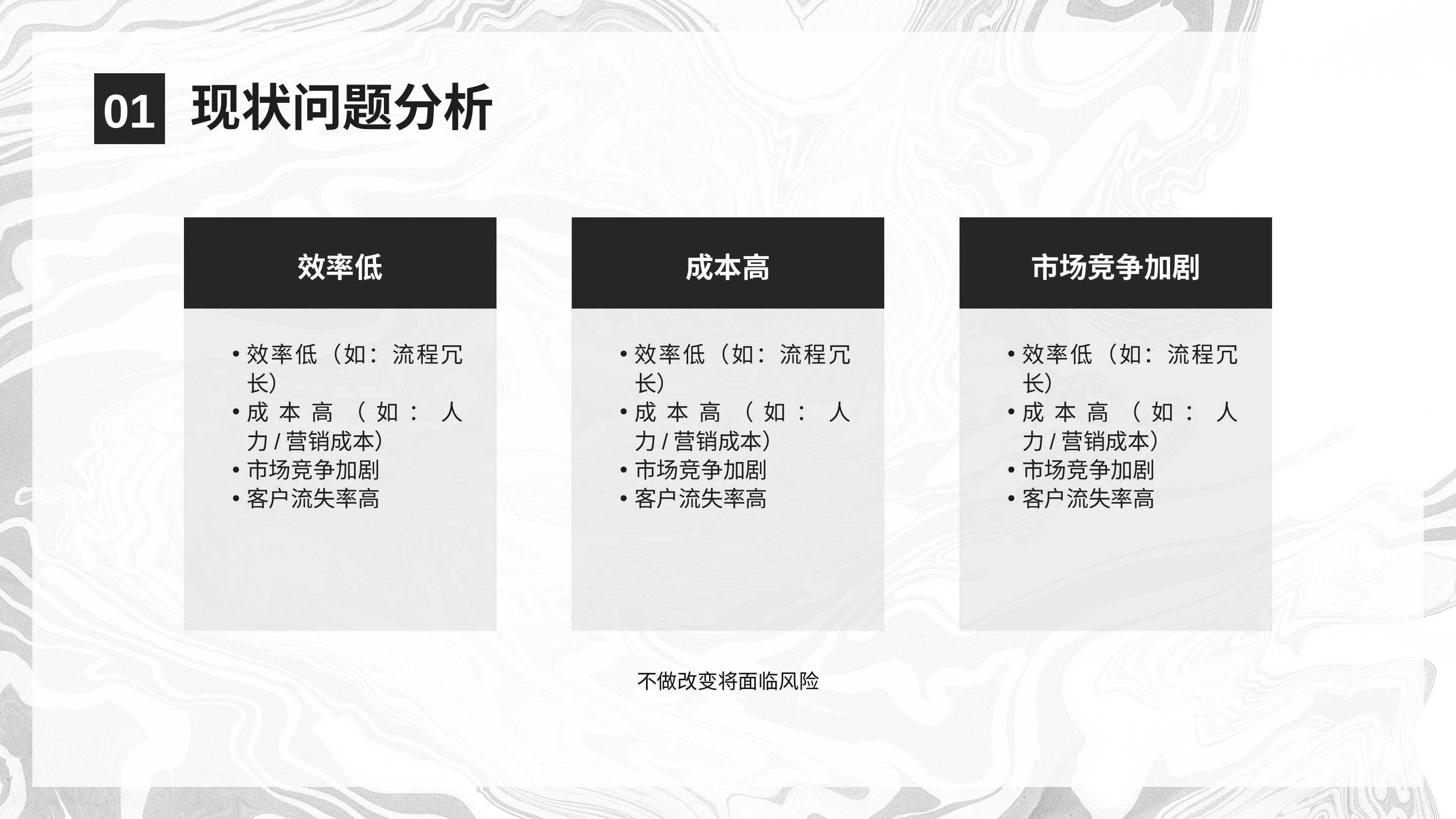

现状问题分析
01

效率低
成本高
市场竞争加剧

效率低（如：流程冗长）
成本高（如：人力/营销成本）
市场竞争加剧
客户流失率高

效率低（如：流程冗长）
成本高（如：人力/营销成本）
市场竞争加剧
客户流失率高

效率低（如：流程冗长）
成本高（如：人力/营销成本）
市场竞争加剧
客户流失率高

不做改变将面临风险